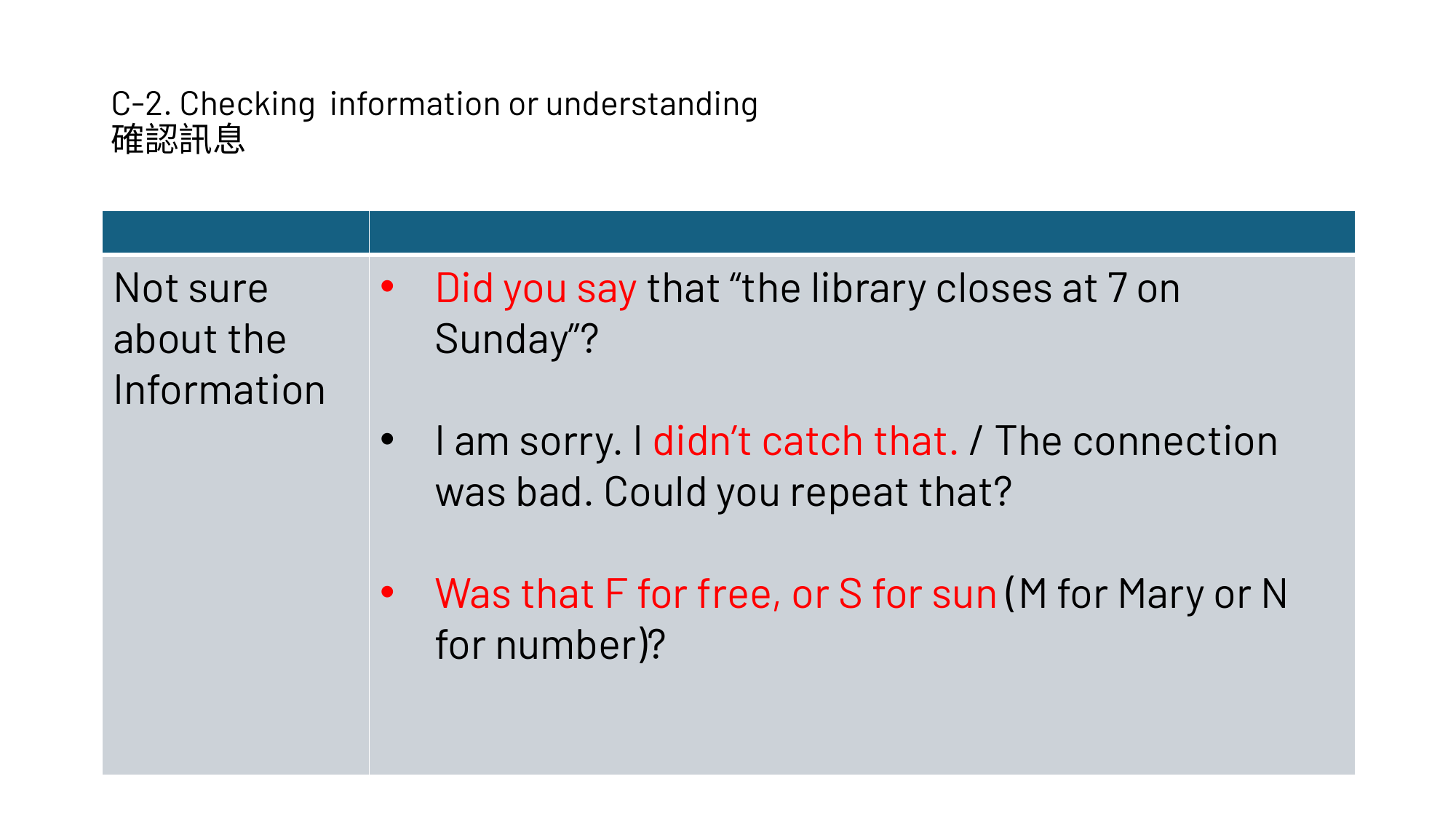

# C-2. Checking  information or understanding 確認訊息
|  |  |
| --- | --- |
| Not sure about the Information | Did you say that “the library closes at 7 on Sunday”? I am sorry. I didn’t catch that. / The connection was bad. Could you repeat that? Was that F for free, or S for sun (M for Mary or N for number)? |